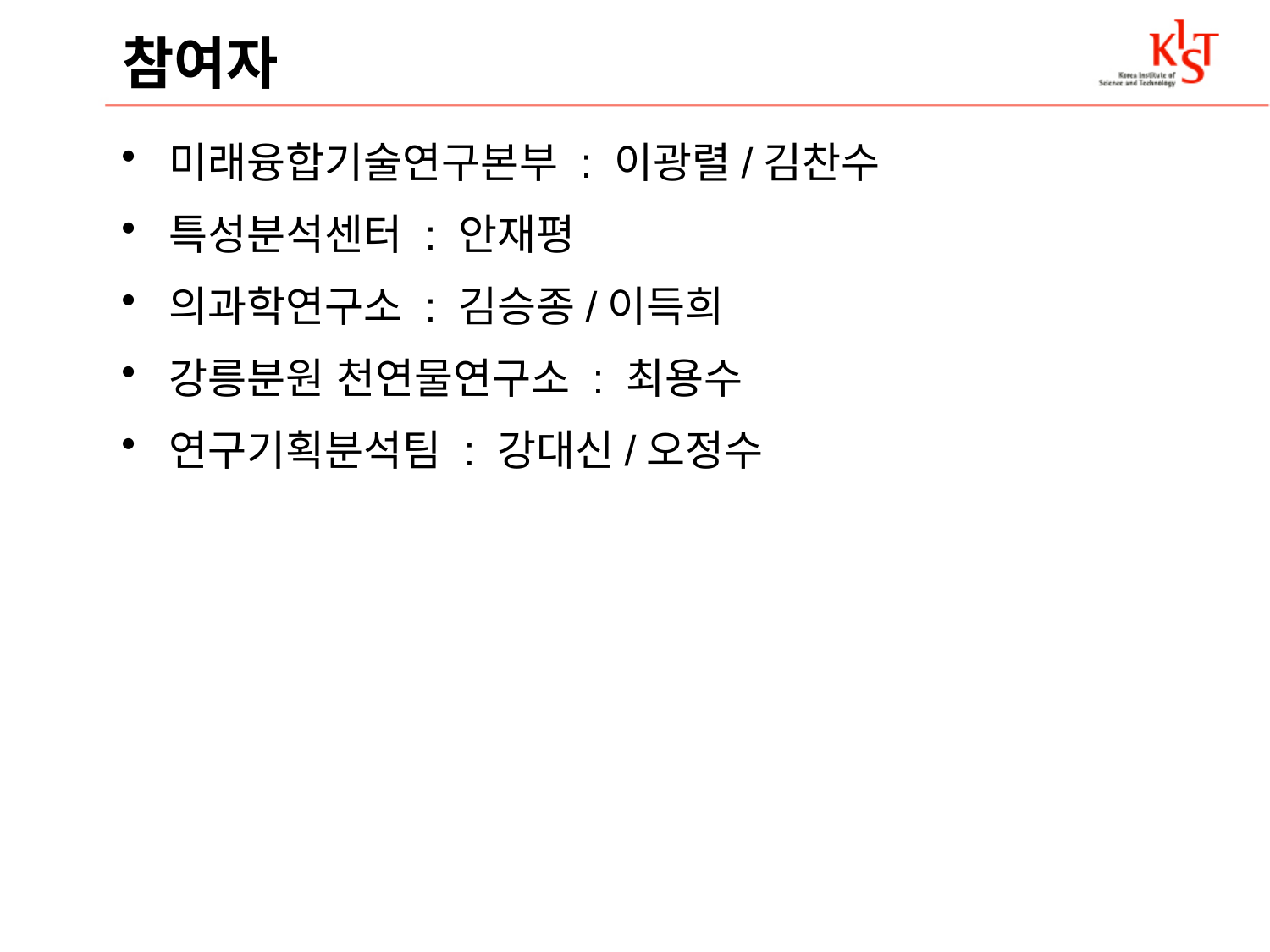

# 참여자
미래융합기술연구본부 : 이광렬/김찬수
특성분석센터 : 안재평
의과학연구소 : 김승종/이득희
강릉분원 천연물연구소 : 최용수
연구기획분석팀 : 강대신/오정수